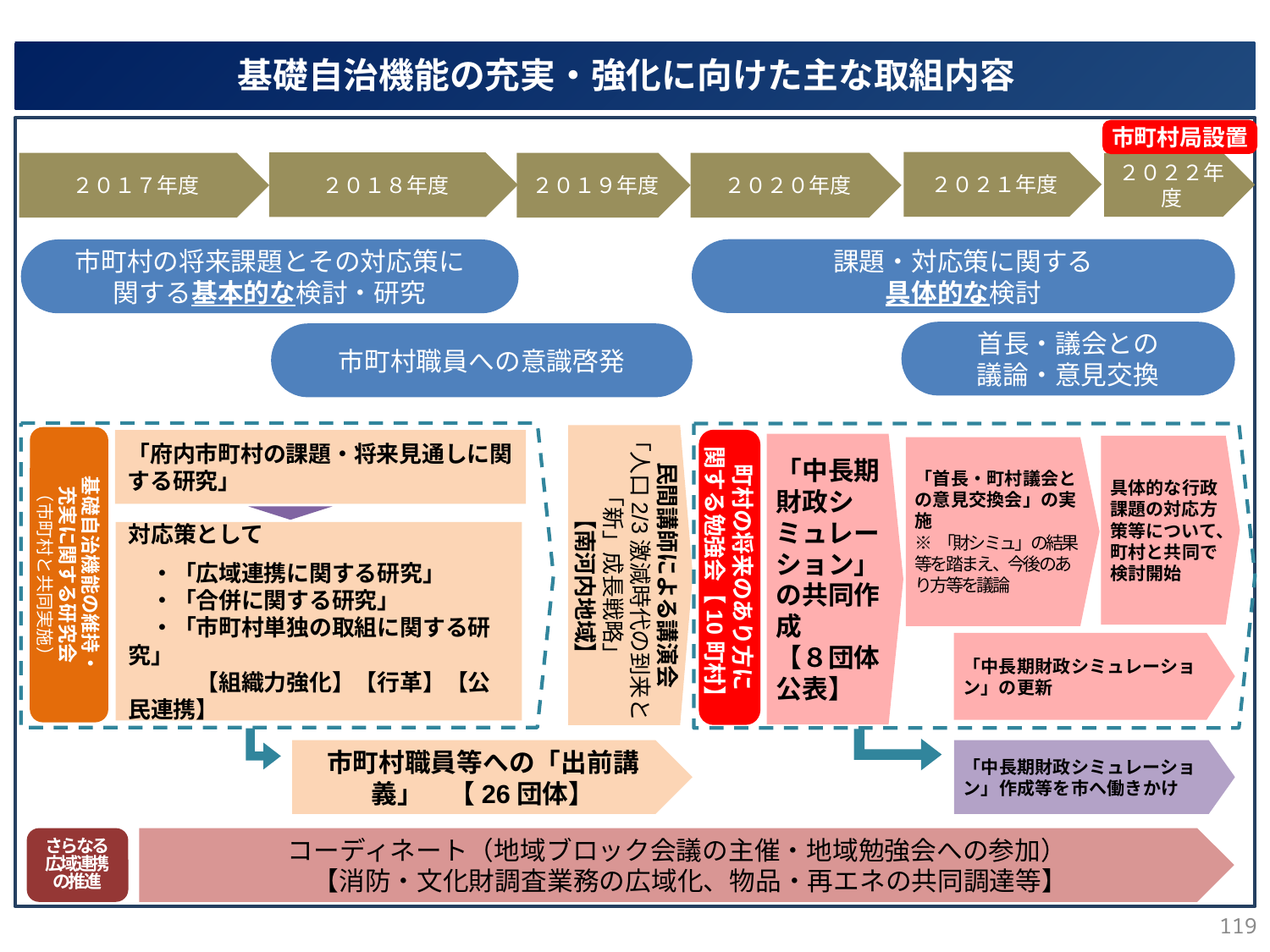

基礎自治機能の充実・強化に向けた主な取組内容

市町村局設置
２０２１年度
２０１８年度
２０２２年度
２０１７年度
２０１９年度
２０２０年度
課題・対応策に関する
具体的な検討
市町村の将来課題とその対応策に
関する基本的な検討・研究
首長・議会との
議論・意見交換
市町村職員への意識啓発

民間講師による講演会
「人口2/3激減時代の到来と「新」成長戦略」
　【南河内地域】
基礎自治機能の維持・
充実に関する研究会
（市町村と共同実施）
町村の将来のあり方に
関する勉強会【10町村】
「府内市町村の課題・将来見通しに関する研究」
「中長期財政シミュレーション」の共同作成
【８団体公表】
具体的な行政課題の対応方策等について、町村と共同で検討開始
「首長・町村議会との意見交換会」の実施
※「財シミュ」の結果等を踏まえ、今後のあり方等を議論

対応策として

　・「広域連携に関する研究」
　・「合併に関する研究」
　・「市町村単独の取組に関する研究」
　　　【組織力強化】【行革】【公民連携】
「中長期財政シミュレーション」の更新

「中長期財政シミュレーション」作成等を市へ働きかけ
市町村職員等への「出前講義」　【26団体】
さらなる
広域連携
の推進
コーディネート（地域ブロック会議の主催・地域勉強会への参加）
　【消防・文化財調査業務の広域化、物品・再エネの共同調達等】
119